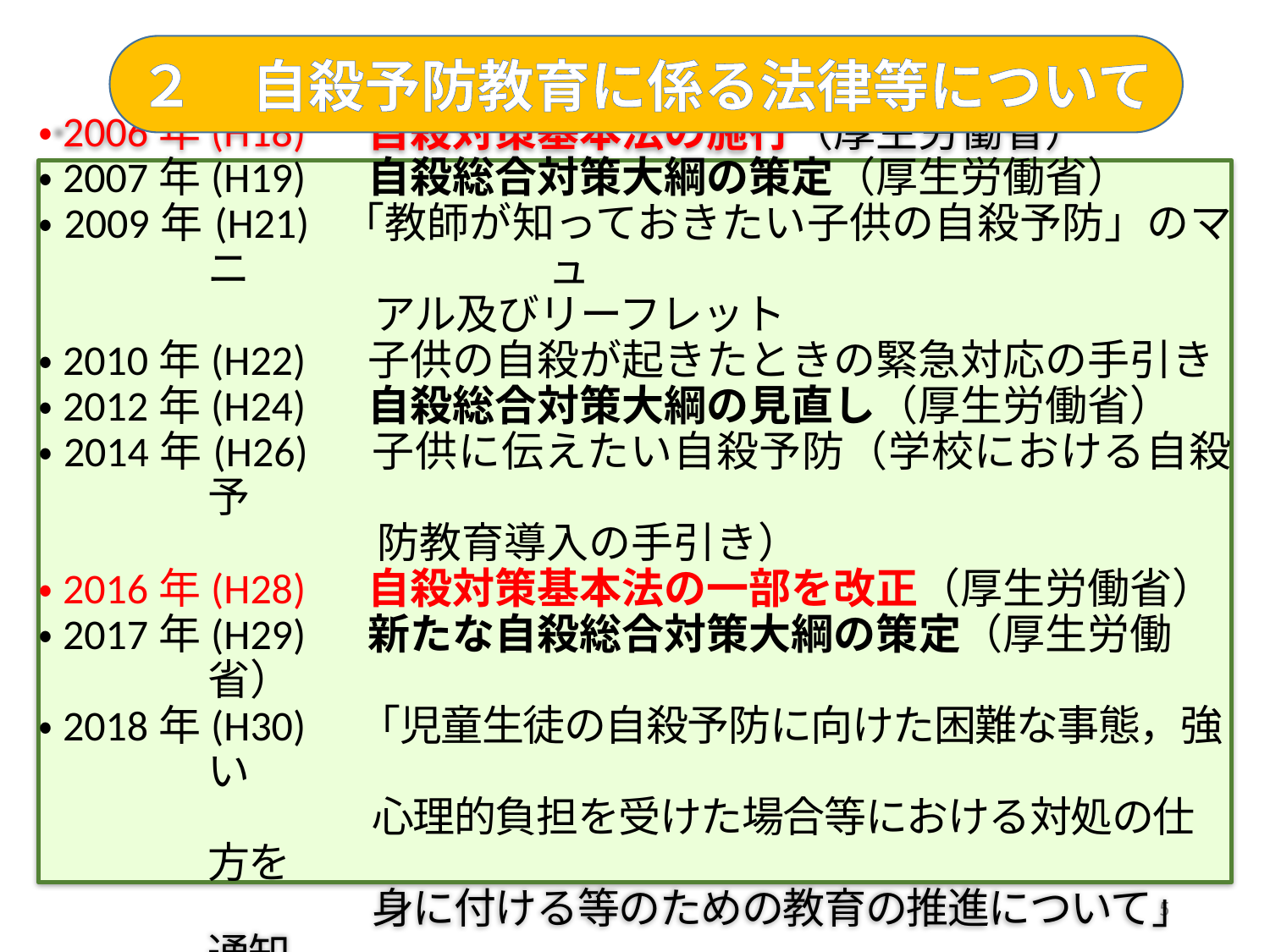

２　自殺予防教育に係る法律等について
# ・2006年(H18)　 自殺対策基本法の施行（厚生労働省）
・2007年(H19) 　自殺総合対策大綱の策定（厚生労働省）
・2009年(H21)  「教師が知っておきたい子供の自殺予防」のマニュ　
　　　　アル及びリーフレット
・2010年(H22) 　子供の自殺が起きたときの緊急対応の手引き
・2012年(H24)　 自殺総合対策大綱の見直し（厚生労働省）
・2014年(H26)　 子供に伝えたい自殺予防（学校における自殺予　　
　　　　防教育導入の手引き）
・2016年(H28)　 自殺対策基本法の一部を改正（厚生労働省）
・2017年(H29)　 新たな自殺総合対策大綱の策定（厚生労働省）
・2018年(H30)　「児童生徒の自殺予防に向けた困難な事態，強い　　　　　
　　　　心理的負担を受けた場合等における対処の仕方を　　　　　
　　　　身に付ける等のための教育の推進について」通知

5